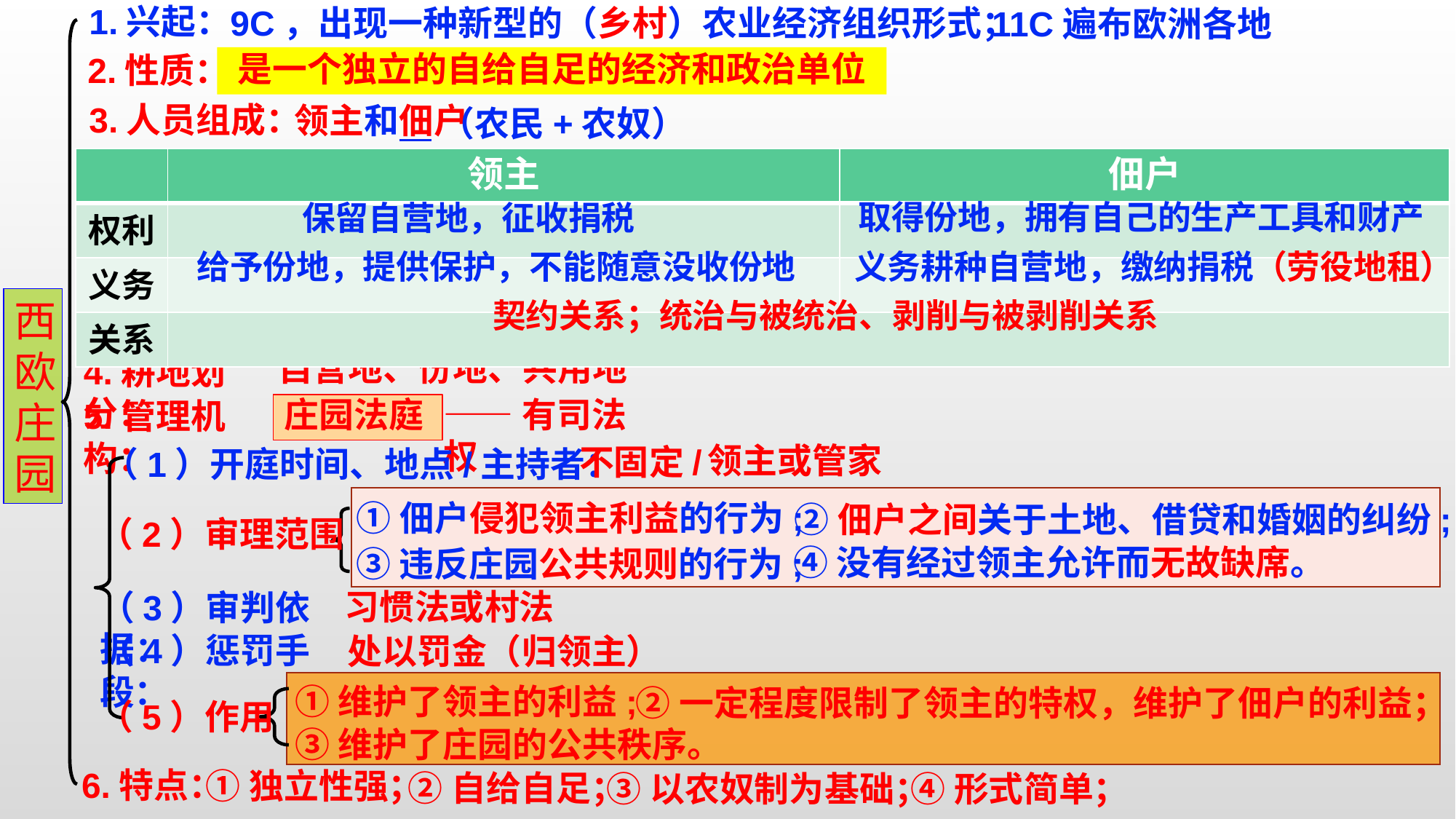

1.兴起：
9C，出现一种新型的（乡村）农业经济组织形式；
11C遍布欧洲各地

西欧庄园
2.性质：
是一个独立的自给自足的经济和政治单位
3.人员组成：
领主和佃户
    （农民+农奴）
|  | 领主 | 佃户 |
| --- | --- | --- |
| 权利 |  |  |
| 义务 |  |  |
| 关系 |  |  |
取得份地，拥有自己的生产工具和财产
保留自营地，征收捐税
给予份地，提供保护，不能随意没收份地
义务耕种自营地，缴纳捐税（劳役地租）
契约关系；统治与被统治、剥削与被剥削关系
自营地、份地、共用地
4.耕地划分：
——有司法权
5.管理机构：
庄园法庭
领主或管家
不固定/
（1）开庭时间、地点/主持者：

②佃户之间关于土地、借贷和婚姻的纠纷;
①佃户侵犯领主利益的行为;

（2）审理范围
③违反庄园公共规则的行为;
④没有经过领主允许而无故缺席。
习惯法或村法
（3）审判依据：
（4）惩罚手段：
处以罚金（归领主）
②一定程度限制了领主的特权，维护了佃户的利益；
①维护了领主的利益;

（5）作用
③维护了庄园的公共秩序。
6.特点：
①独立性强；
②自给自足；
③以农奴制为基础；
④形式简单；